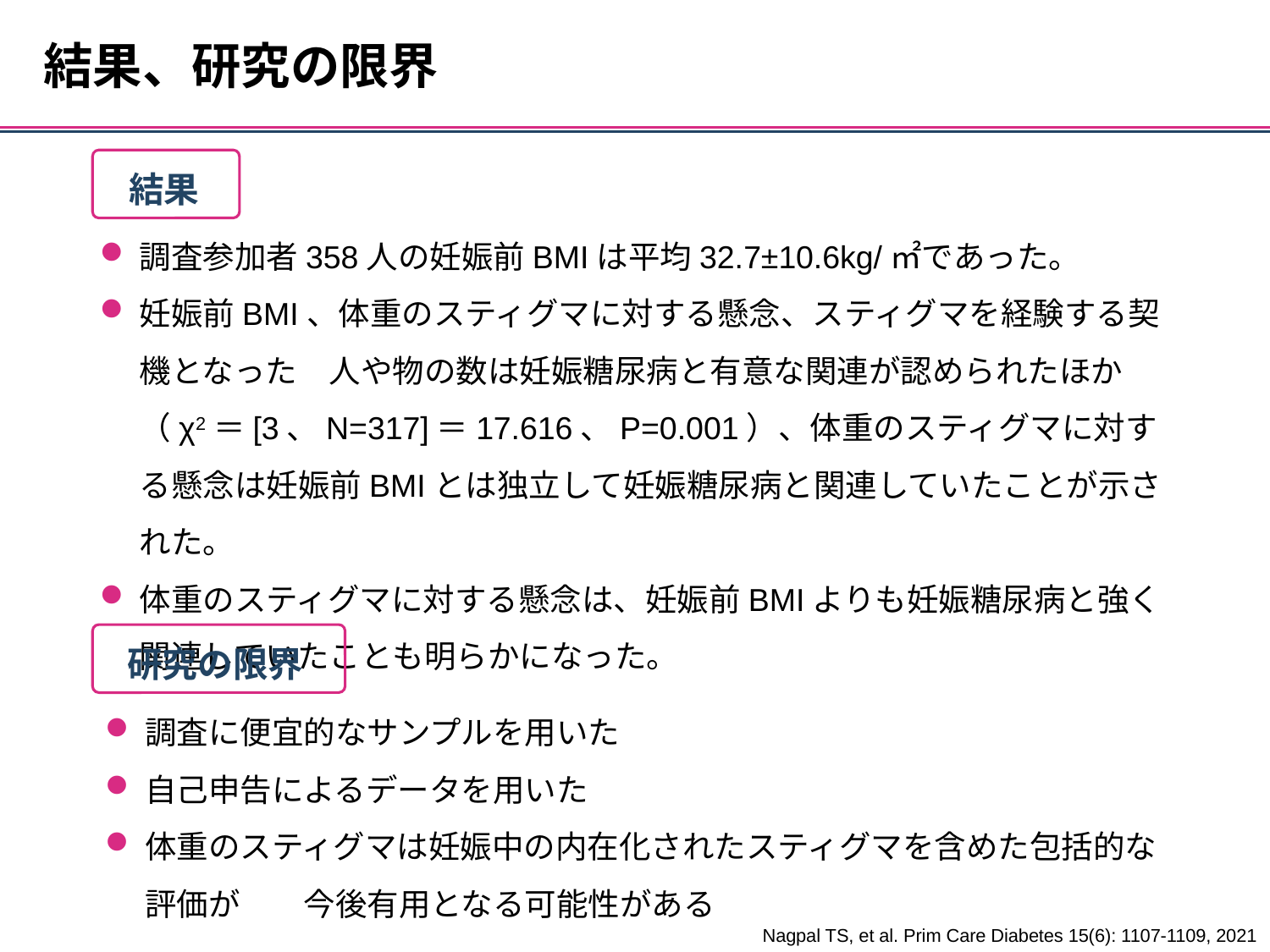

結果、研究の限界

結果
調査参加者358人の妊娠前BMIは平均32.7±10.6kg/㎡であった。
妊娠前BMI、体重のスティグマに対する懸念、スティグマを経験する契機となった　人や物の数は妊娠糖尿病と有意な関連が認められたほか（χ2＝[3、N=317]＝17.616、P=0.001）、体重のスティグマに対する懸念は妊娠前BMIとは独立して妊娠糖尿病と関連していたことが示された。
体重のスティグマに対する懸念は、妊娠前BMIよりも妊娠糖尿病と強く関連していたことも明らかになった。

研究の限界
調査に便宜的なサンプルを用いた
自己申告によるデータを用いた
体重のスティグマは妊娠中の内在化されたスティグマを含めた包括的な評価が　　今後有用となる可能性がある
Nagpal TS, et al. Prim Care Diabetes 15(6): 1107-1109, 2021